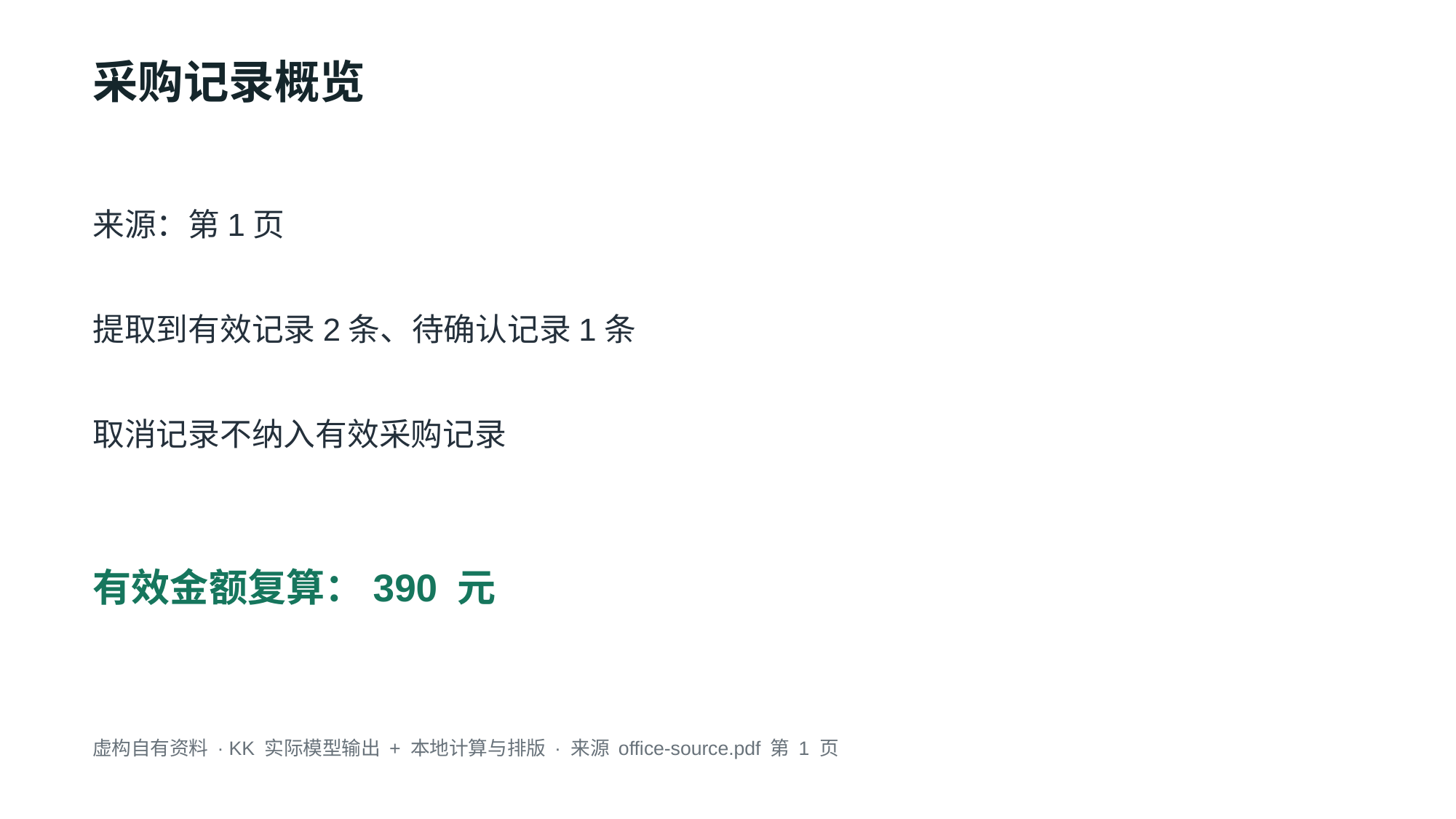

采购记录概览
来源：第1页
提取到有效记录2条、待确认记录1条
取消记录不纳入有效采购记录
有效金额复算：390 元
虚构自有资料 · KK 实际模型输出 + 本地计算与排版 · 来源 office-source.pdf 第 1 页